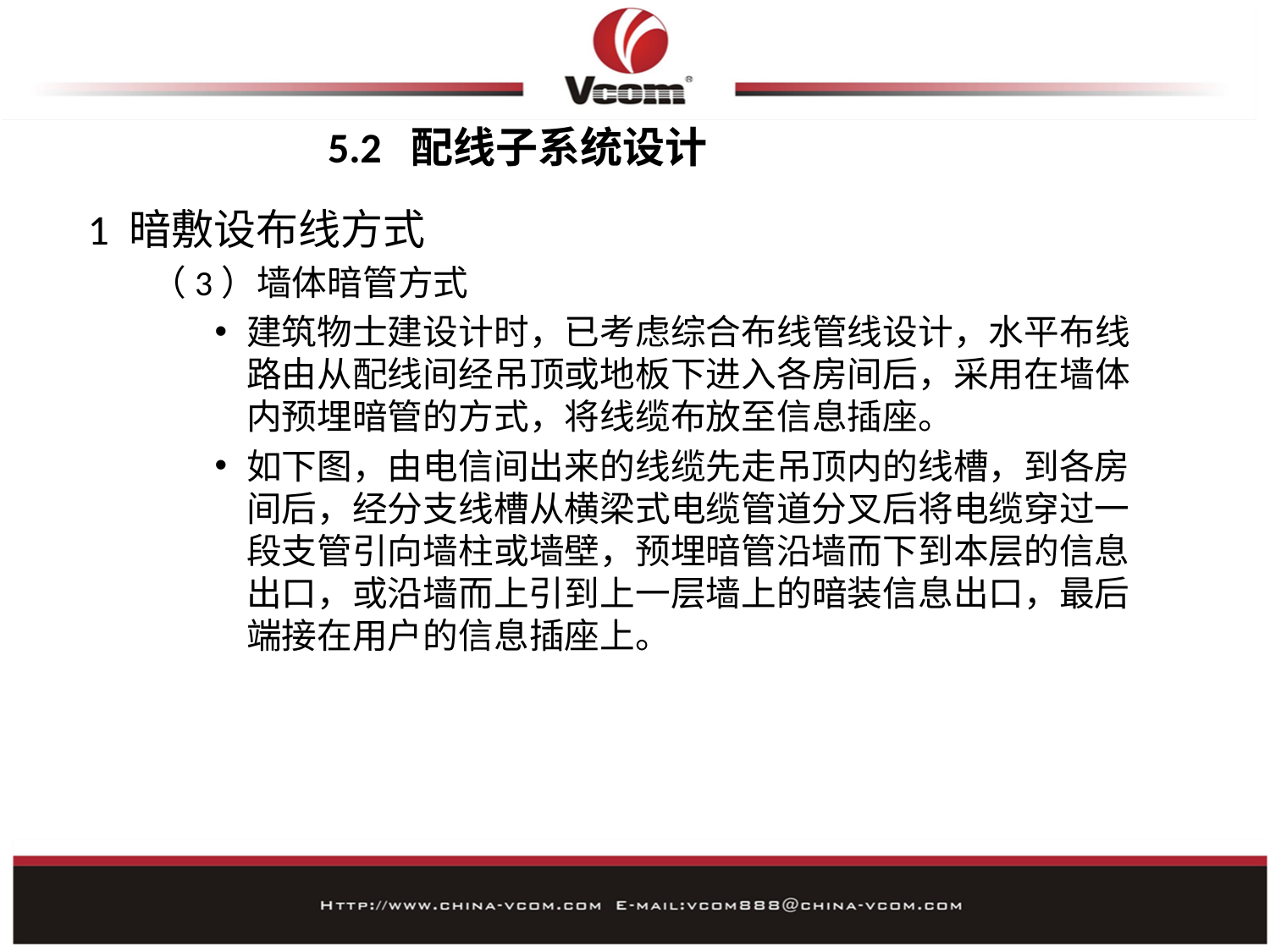

# 5.2  配线子系统设计
1 暗敷设布线方式
（3）墙体暗管方式
建筑物士建设计时，已考虑综合布线管线设计，水平布线路由从配线间经吊顶或地板下进入各房间后，采用在墙体内预埋暗管的方式，将线缆布放至信息插座。
如下图，由电信间出来的线缆先走吊顶内的线槽，到各房间后，经分支线槽从横梁式电缆管道分叉后将电缆穿过一段支管引向墙柱或墙壁，预埋暗管沿墙而下到本层的信息出口，或沿墙而上引到上一层墙上的暗装信息出口，最后端接在用户的信息插座上。